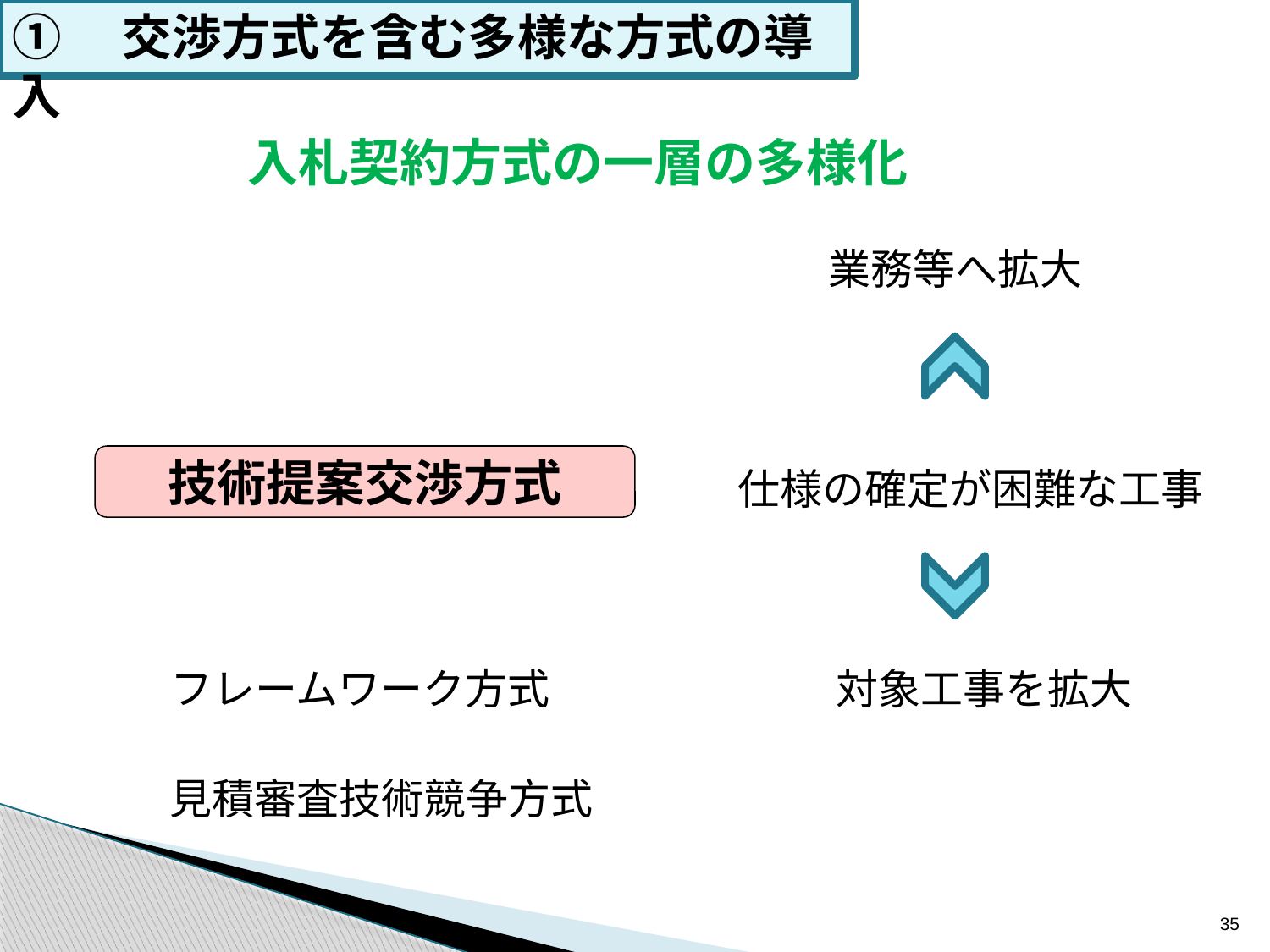

①　交渉方式を含む多様な方式の導入
入札契約方式の一層の多様化
業務等へ拡大

技術提案交渉方式
仕様の確定が困難な工事

フレームワーク方式
対象工事を拡大
見積審査技術競争方式
35